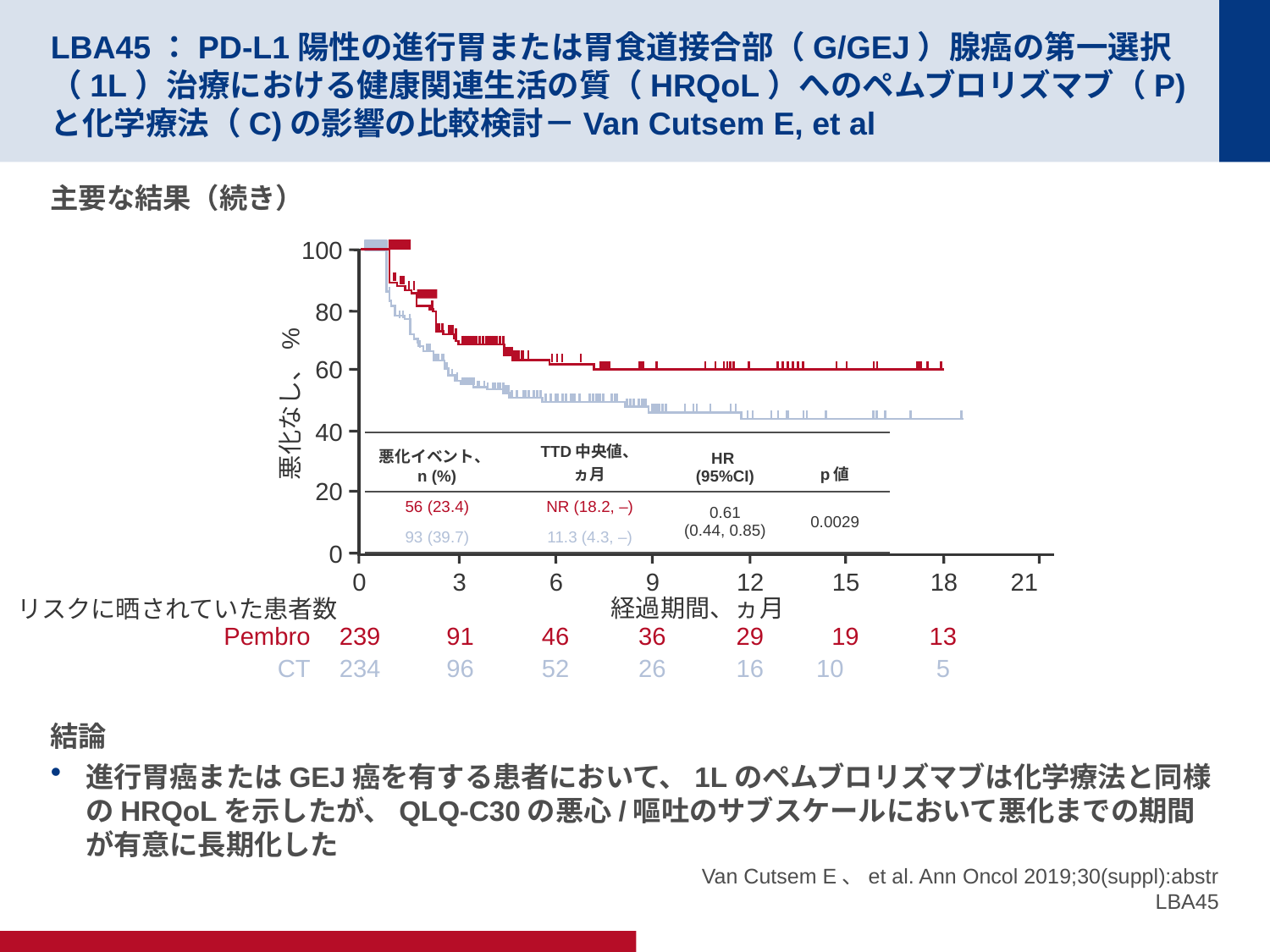

# LBA45：PD-L1陽性の進行胃または胃食道接合部（G/GEJ）腺癌の第一選択（1L）治療における健康関連生活の質（HRQoL）へのペムブロリズマブ（P)と化学療法（C)の影響の比較検討－Van Cutsem E, et al
主要な結果（続き）
結論
進行胃癌またはGEJ癌を有する患者において、1Lのペムブロリズマブは化学療法と同様のHRQoLを示したが、QLQ-C30の悪心/嘔吐のサブスケールにおいて悪化までの期間が有意に長期化した
100

80

60

悪化なし、%
40

20

0

3

6

9

12

15

18

21
0
経過期間、ヵ月

Pembro
239
91
46
36
29
19
13

CT
234
96
52
26
16
10
5

| 悪化イベント、n (%) | TTD中央値、 ヵ月 | HR (95%CI) | p値 |
| --- | --- | --- | --- |
| 56 (23.4) | NR (18.2, –) | 0.61 (0.44, 0.85) | 0.0029 |
| 93 (39.7) | 11.3 (4.3, –) |  |  |
リスクに晒されていた患者数
Van Cutsem E、et al. Ann Oncol 2019;30(suppl):abstr LBA45